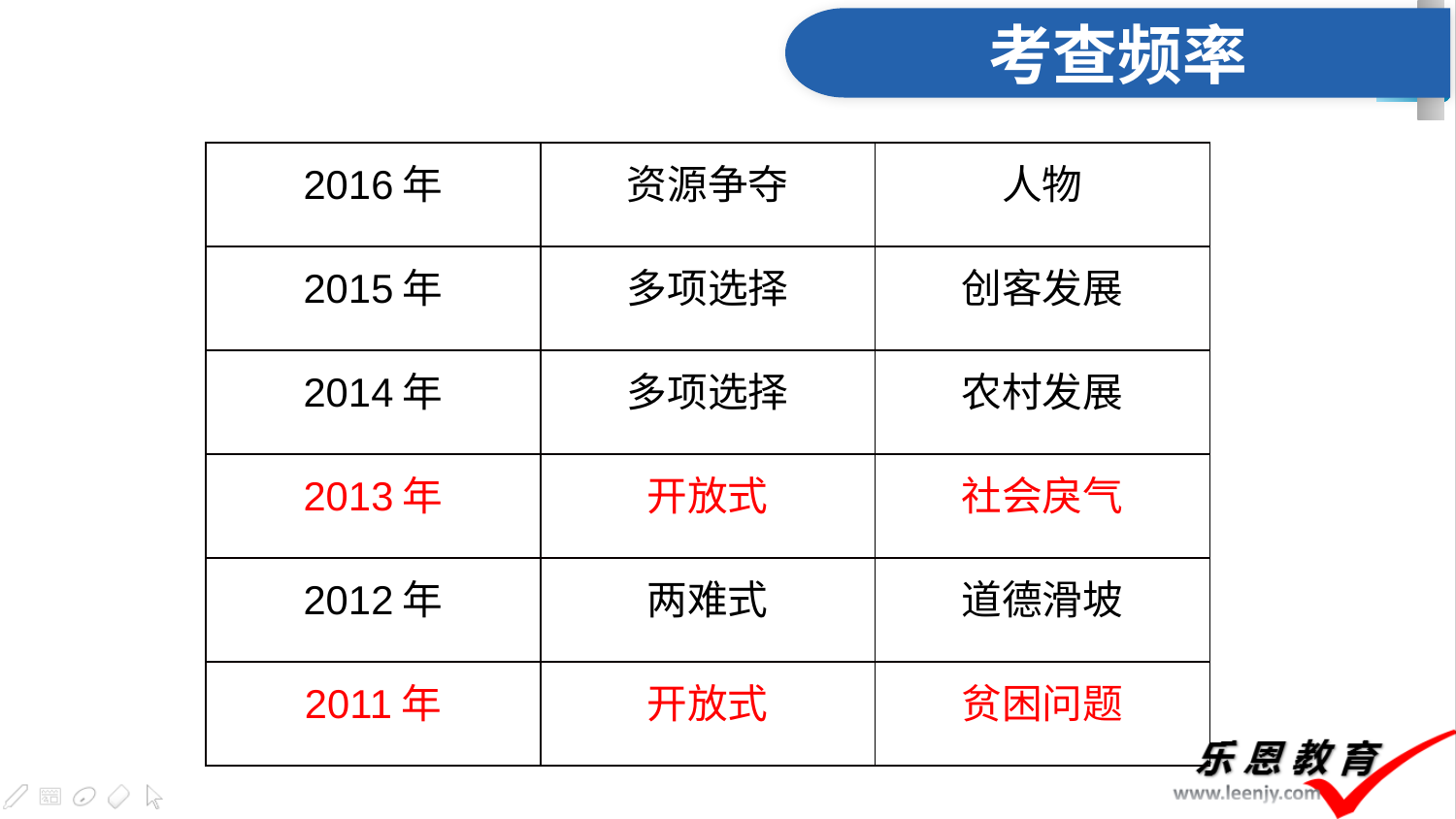

考查频率

| 2016年 | 资源争夺 | 人物 |
| --- | --- | --- |
| 2015年 | 多项选择 | 创客发展 |
| 2014年 | 多项选择 | 农村发展 |
| 2013年 | 开放式 | 社会戾气 |
| 2012年 | 两难式 | 道德滑坡 |
| 2011年 | 开放式 | 贫困问题 |